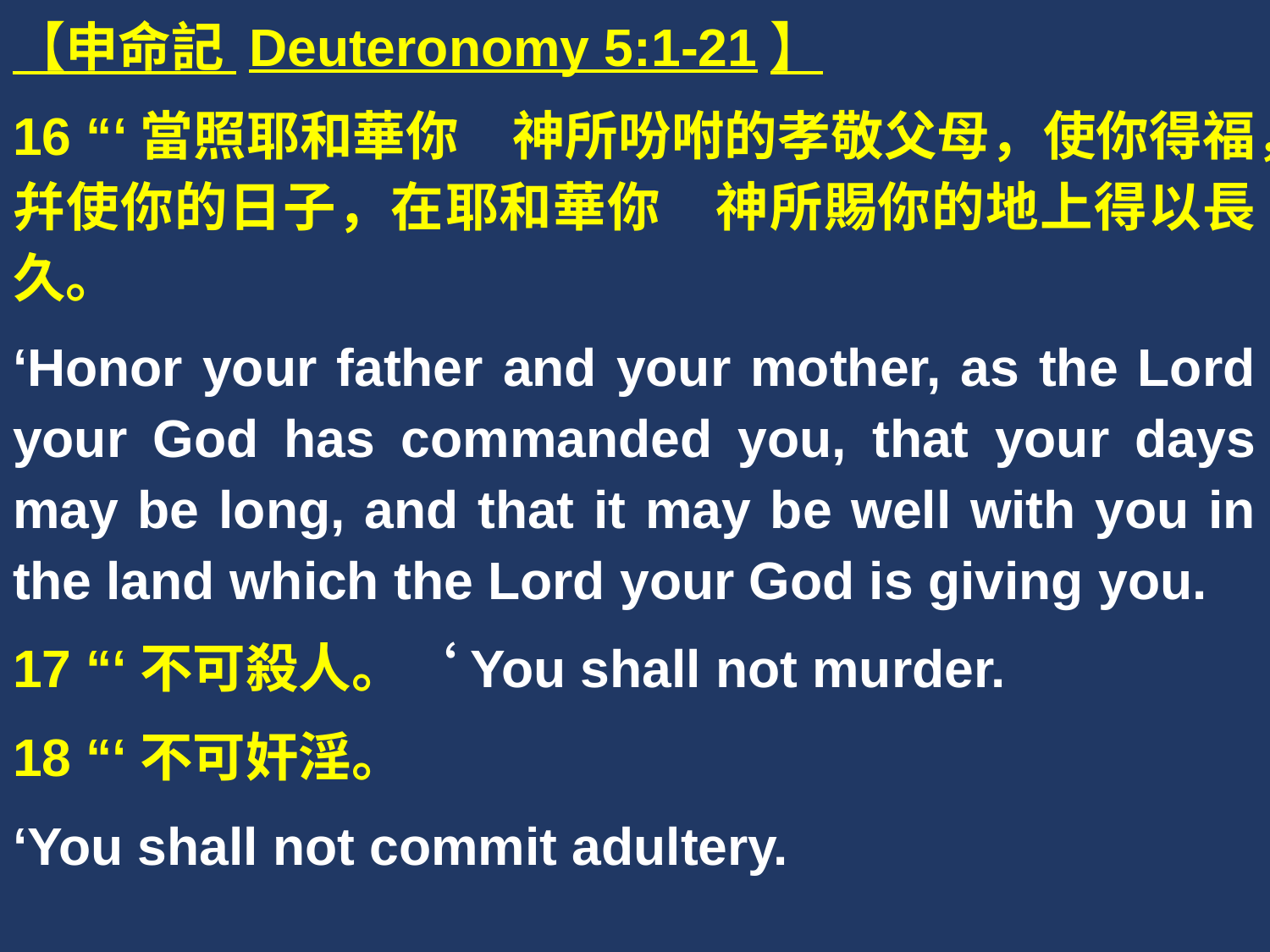

【申命記 Deuteronomy 5:1-21】
16 “‘當照耶和華你　神所吩咐的孝敬父母，使你得福，幷使你的日子，在耶和華你　神所賜你的地上得以長久。
‘Honor your father and your mother, as the Lord your God has commanded you, that your days may be long, and that it may be well with you in the land which the Lord your God is giving you.
17 “‘不可殺人。‘You shall not murder.
18 “‘不可奸淫。
‘You shall not commit adultery.